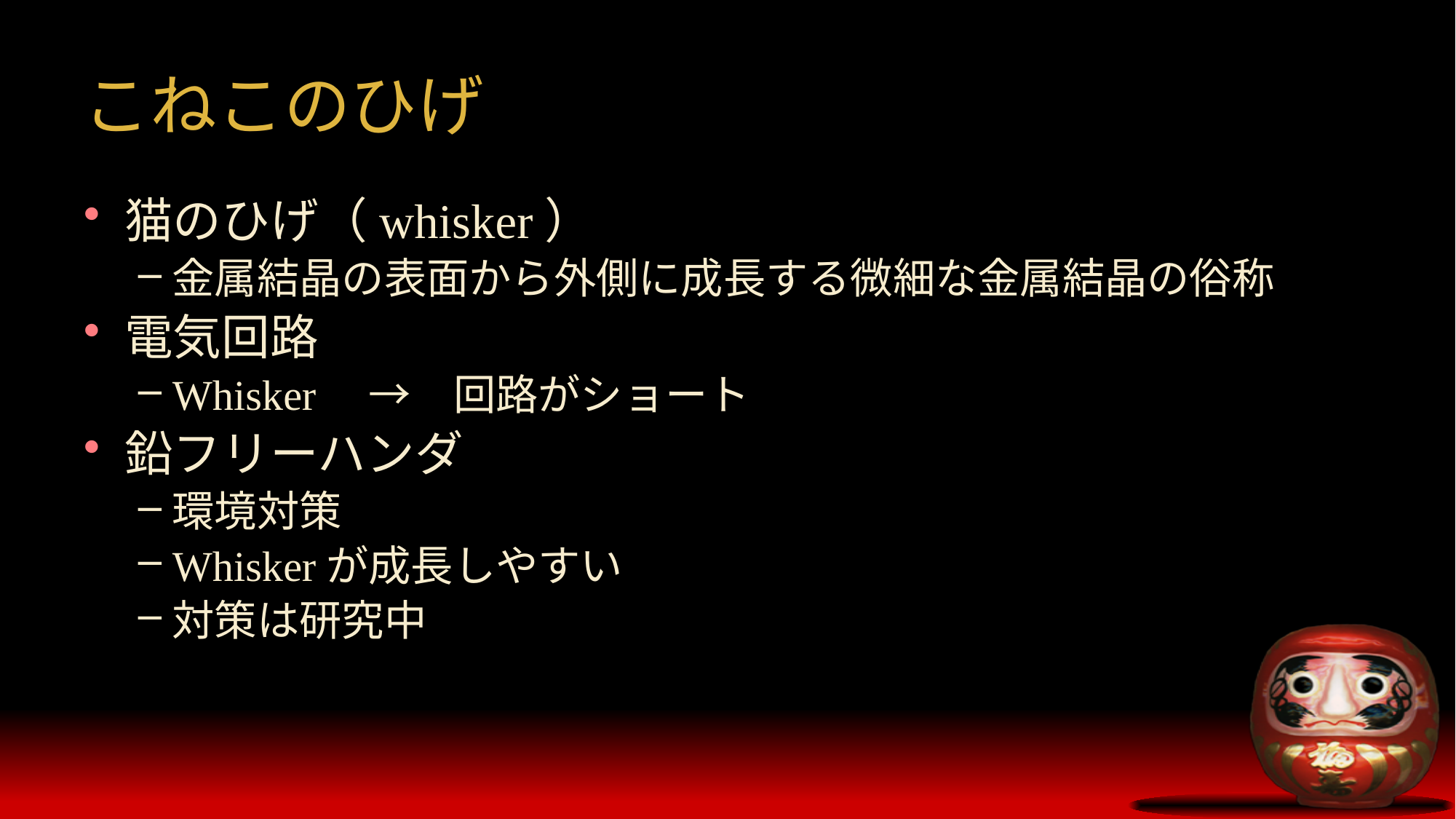

# こねこのひげ
猫のひげ（whisker）
金属結晶の表面から外側に成長する微細な金属結晶の俗称
電気回路
Whisker　→　回路がショート
鉛フリーハンダ
環境対策
Whiskerが成長しやすい
対策は研究中